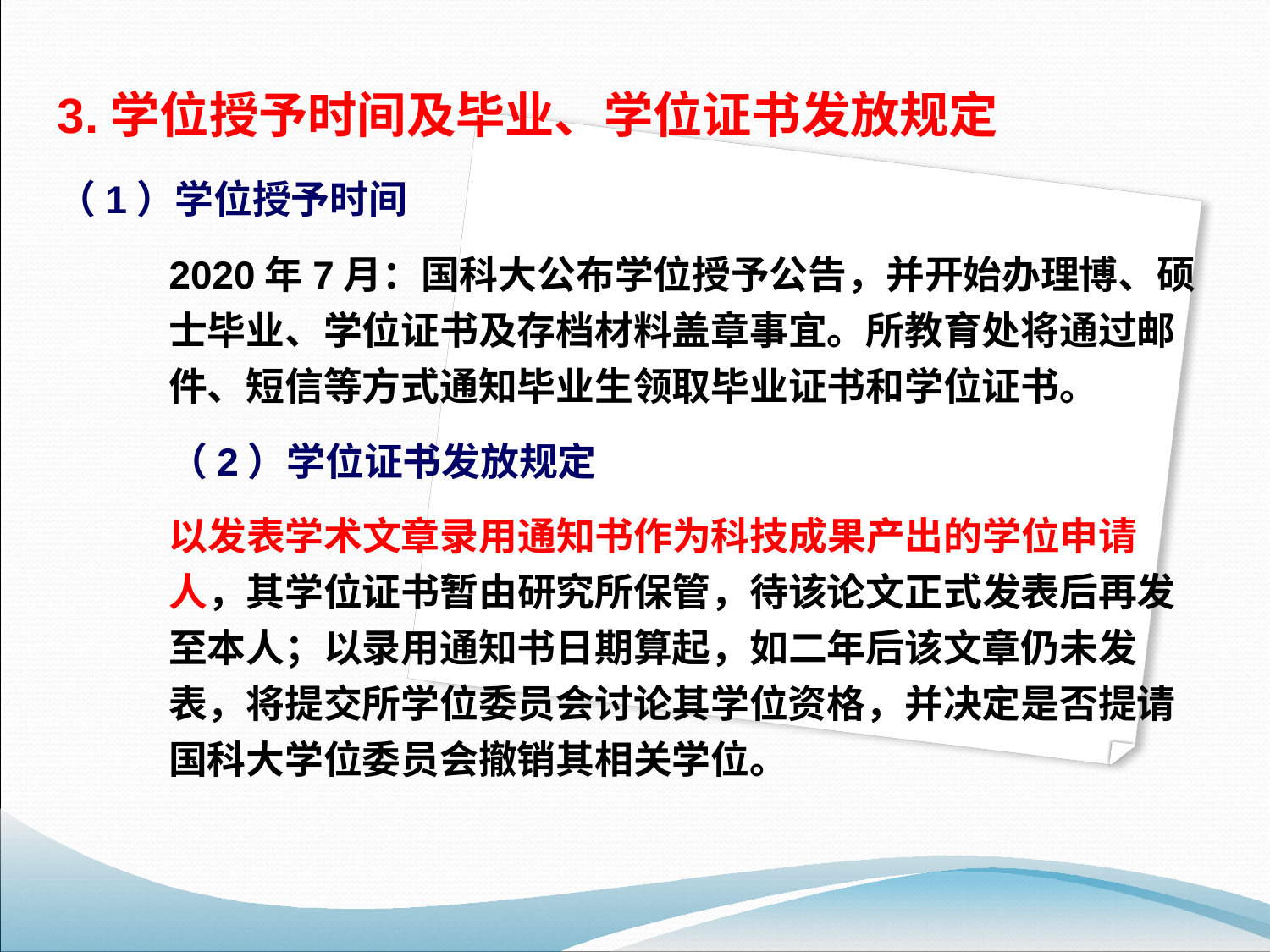

3.学位授予时间及毕业、学位证书发放规定
（1）学位授予时间
2020年7月：国科大公布学位授予公告，并开始办理博、硕士毕业、学位证书及存档材料盖章事宜。所教育处将通过邮件、短信等方式通知毕业生领取毕业证书和学位证书。
（2）学位证书发放规定
以发表学术文章录用通知书作为科技成果产出的学位申请人，其学位证书暂由研究所保管，待该论文正式发表后再发至本人；以录用通知书日期算起，如二年后该文章仍未发表，将提交所学位委员会讨论其学位资格，并决定是否提请国科大学位委员会撤销其相关学位。